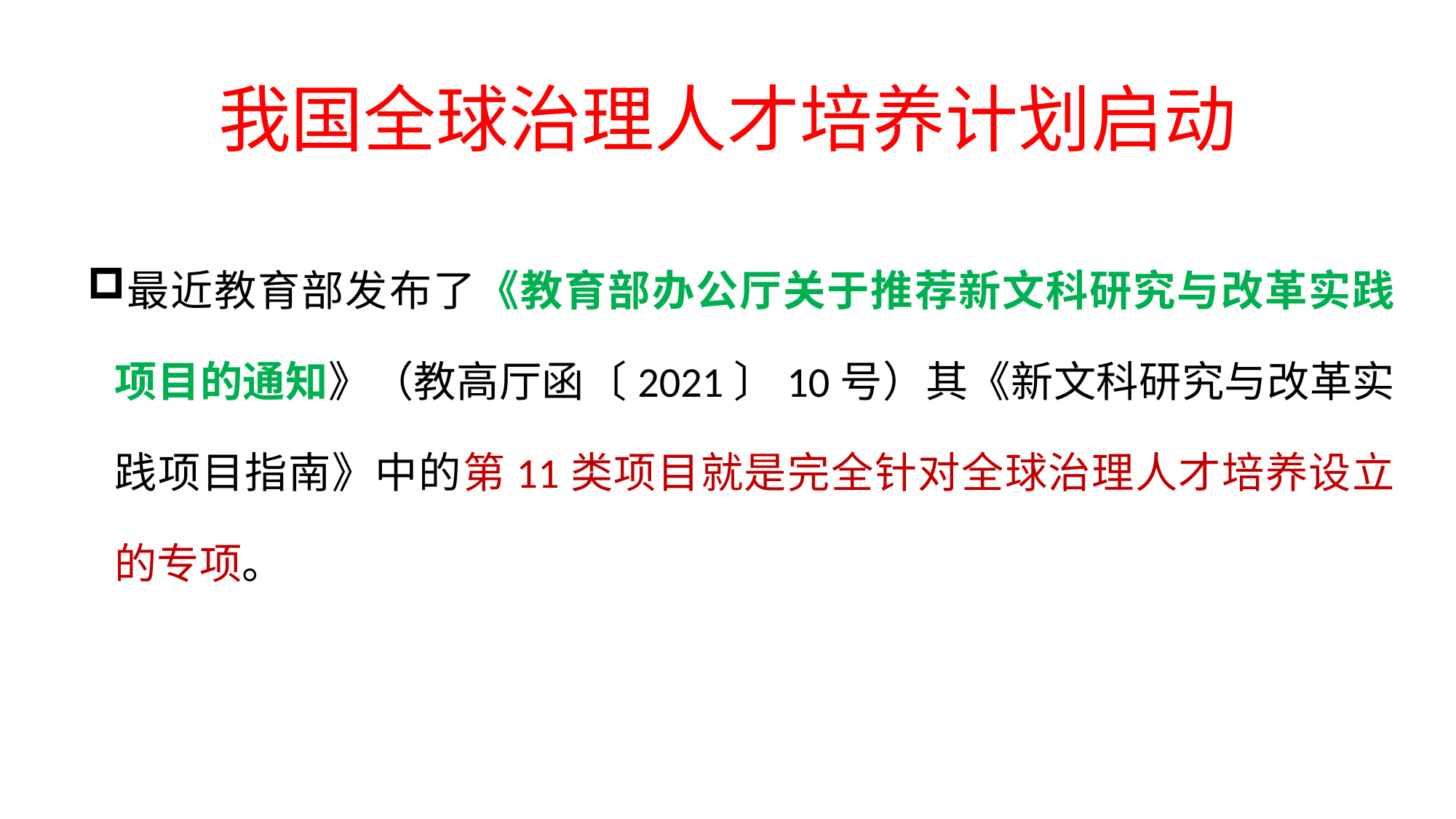

# 我国全球治理人才培养计划启动
最近教育部发布了《教育部办公厅关于推荐新文科研究与改革实践项目的通知》（教高厅函〔2021〕10号）其《新文科研究与改革实践项目指南》中的第11类项目就是完全针对全球治理人才培养设立的专项。